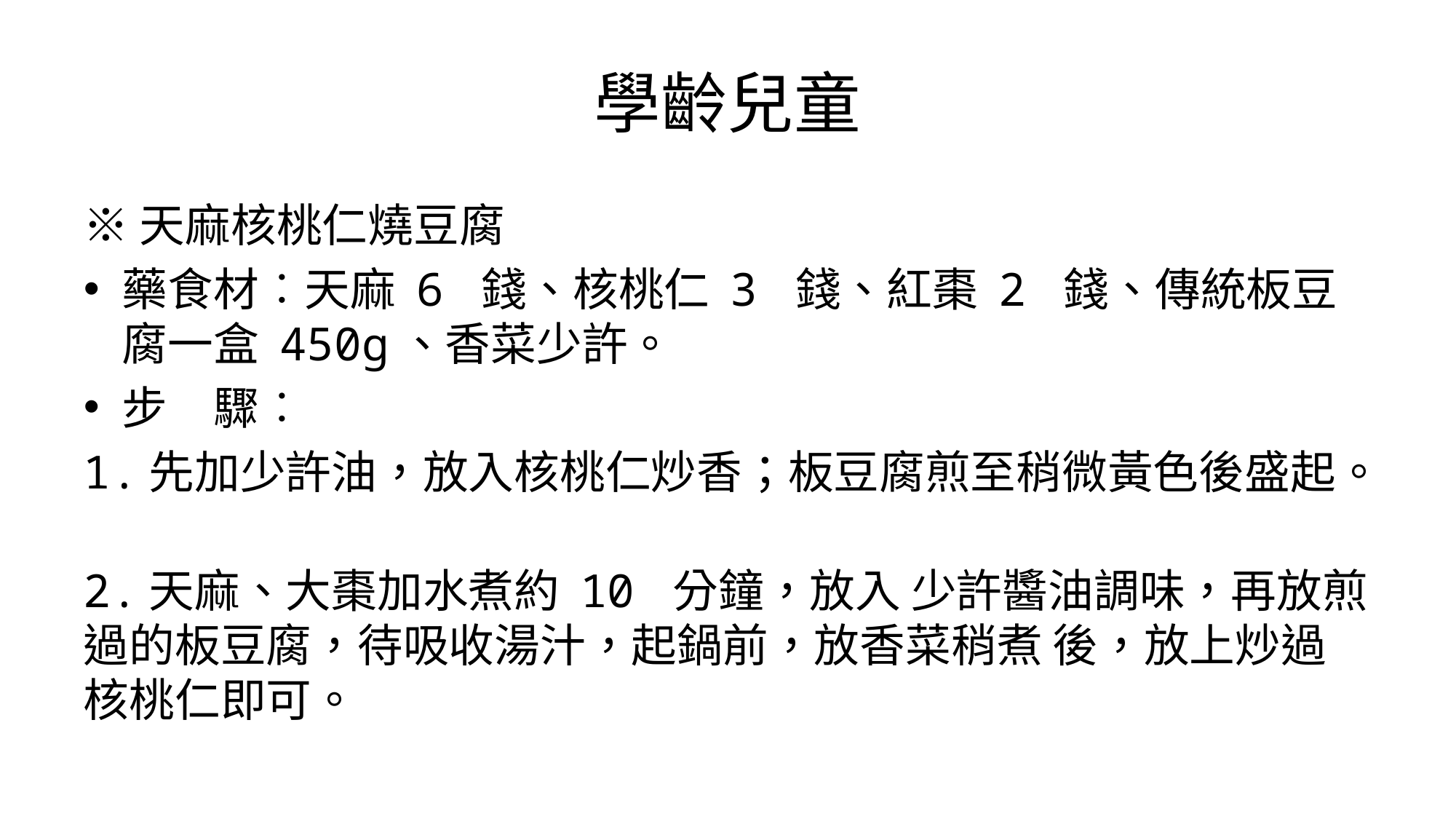

# 學齡兒童
※天麻核桃仁燒豆腐
藥食材︰天麻 6 錢、核桃仁 3 錢、紅棗 2 錢、傳統板豆腐一盒 450g、香菜少許。
步　驟︰
1.先加少許油，放入核桃仁炒香；板豆腐煎至稍微黃色後盛起。
2.天麻、大棗加水煮約 10 分鐘，放入 少許醬油調味，再放煎過的板豆腐，待吸收湯汁，起鍋前，放香菜稍煮 後，放上炒過核桃仁即可。